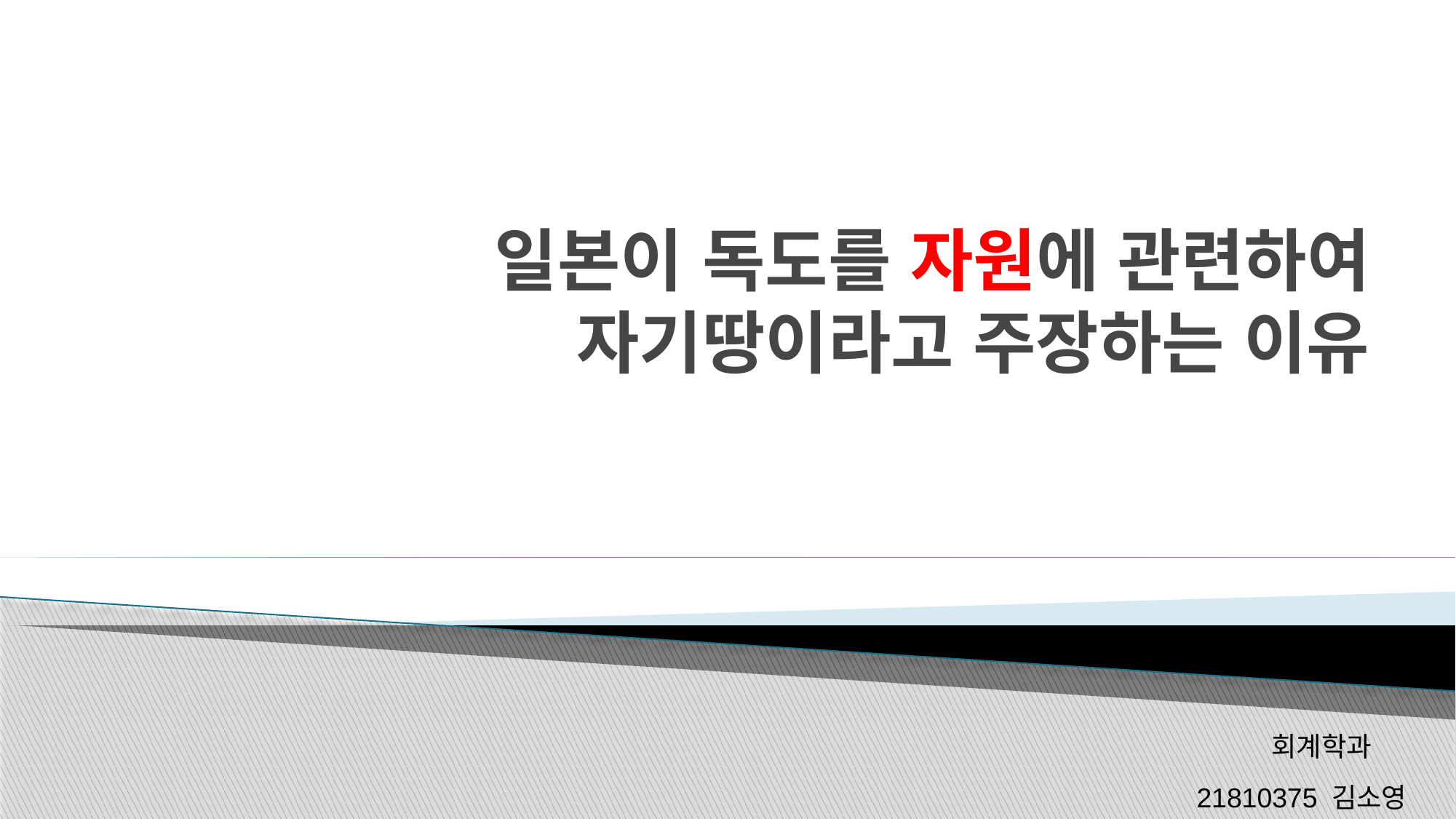

# 일본이 독도를 자원에 관련하여 자기땅이라고 주장하는 이유
회계학과
21810375 김소영